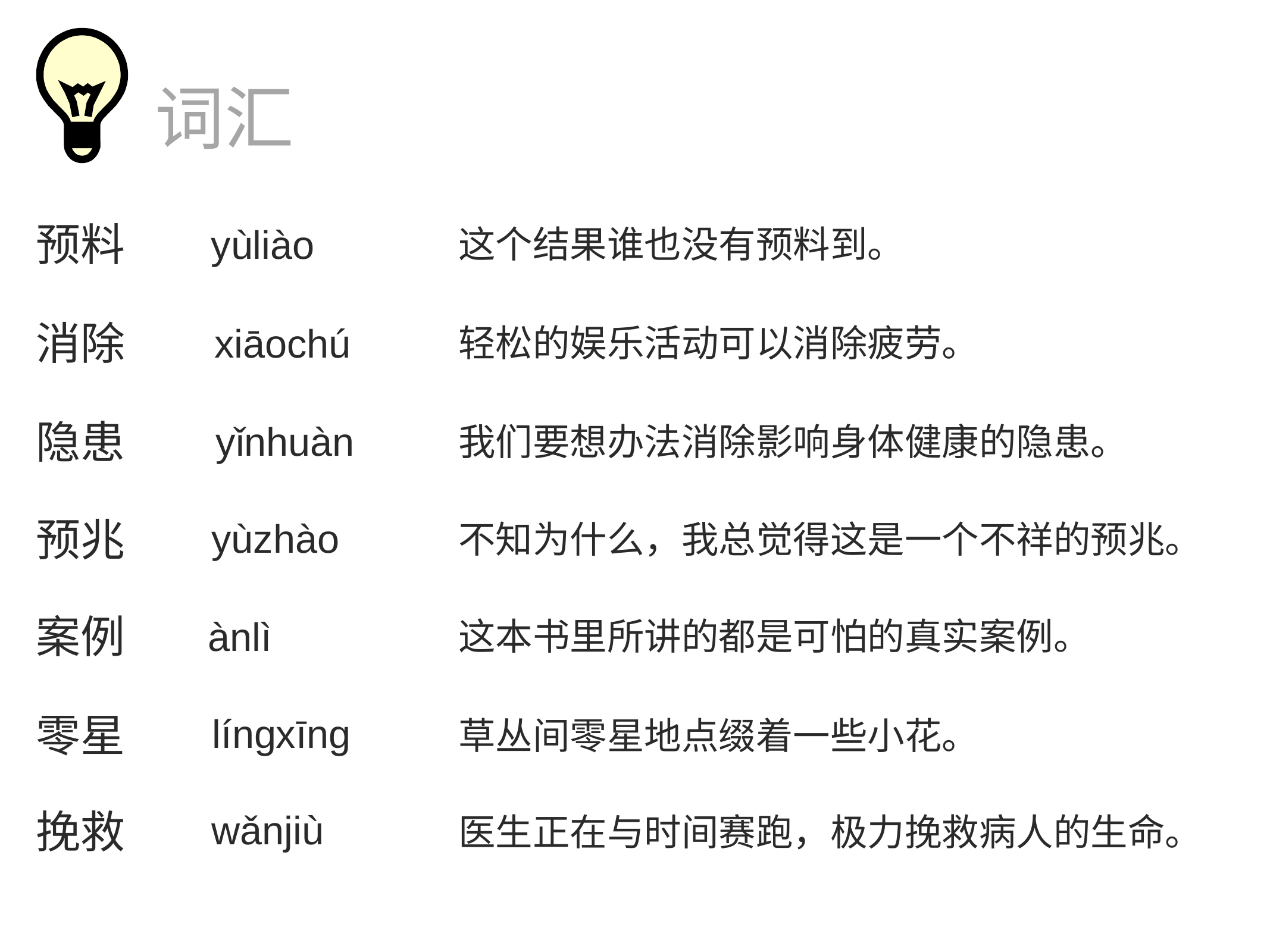

词汇
预料
yùliào
这个结果谁也没有预料到。
消除
xiāochú
轻松的娱乐活动可以消除疲劳。
隐患
yǐnhuàn
我们要想办法消除影响身体健康的隐患。
预兆
yùzhào
不知为什么，我总觉得这是一个不祥的预兆。
案例
ànlì
这本书里所讲的都是可怕的真实案例。
零星
língxīng
草丛间零星地点缀着一些小花。
挽救
wǎnjiù
医生正在与时间赛跑，极力挽救病人的生命。